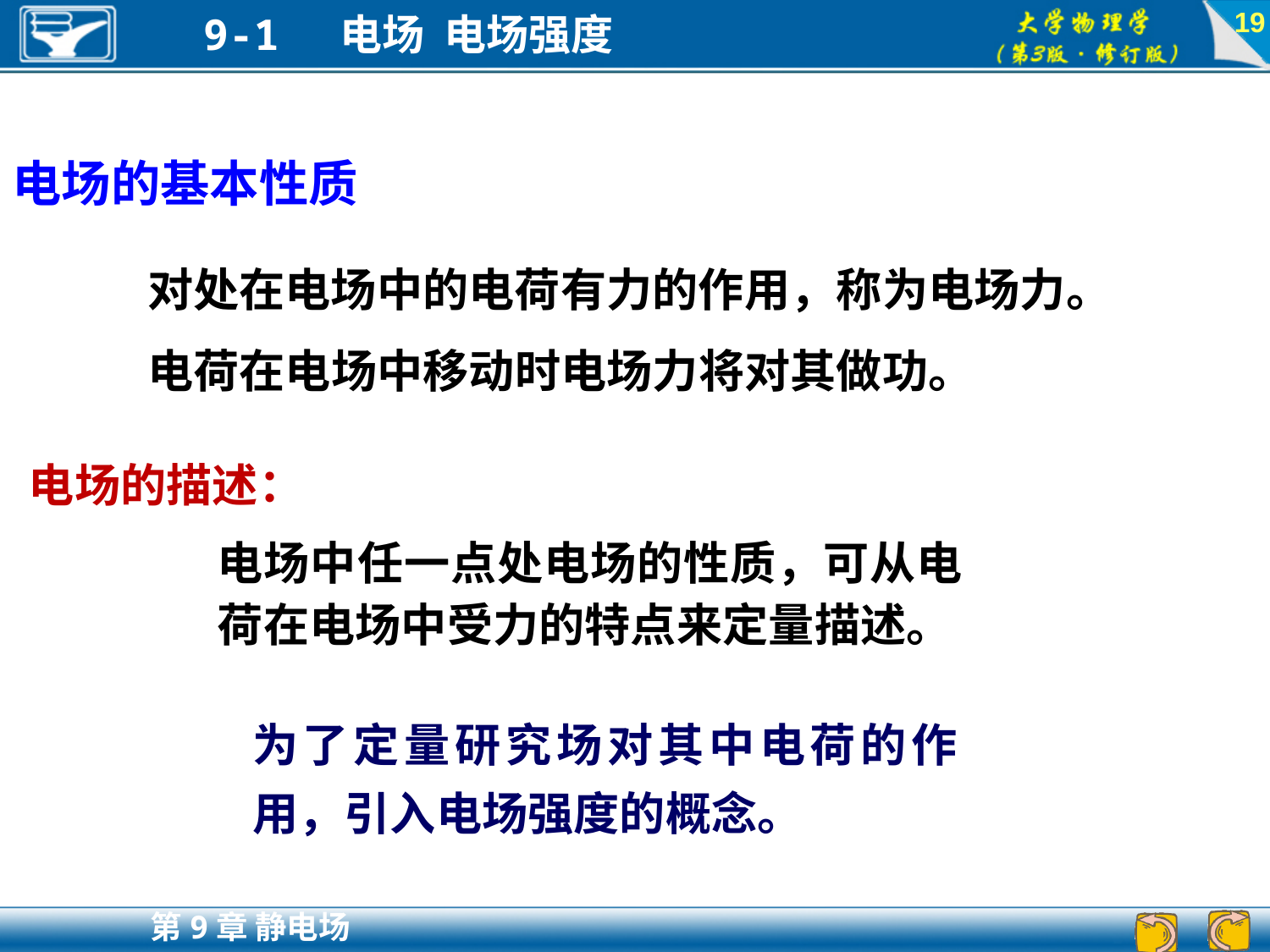

19
电场的基本性质
对处在电场中的电荷有力的作用，称为电场力。
电荷在电场中移动时电场力将对其做功。
电场的描述：
电场中任一点处电场的性质，可从电荷在电场中受力的特点来定量描述。
为了定量研究场对其中电荷的作用，引入电场强度的概念。